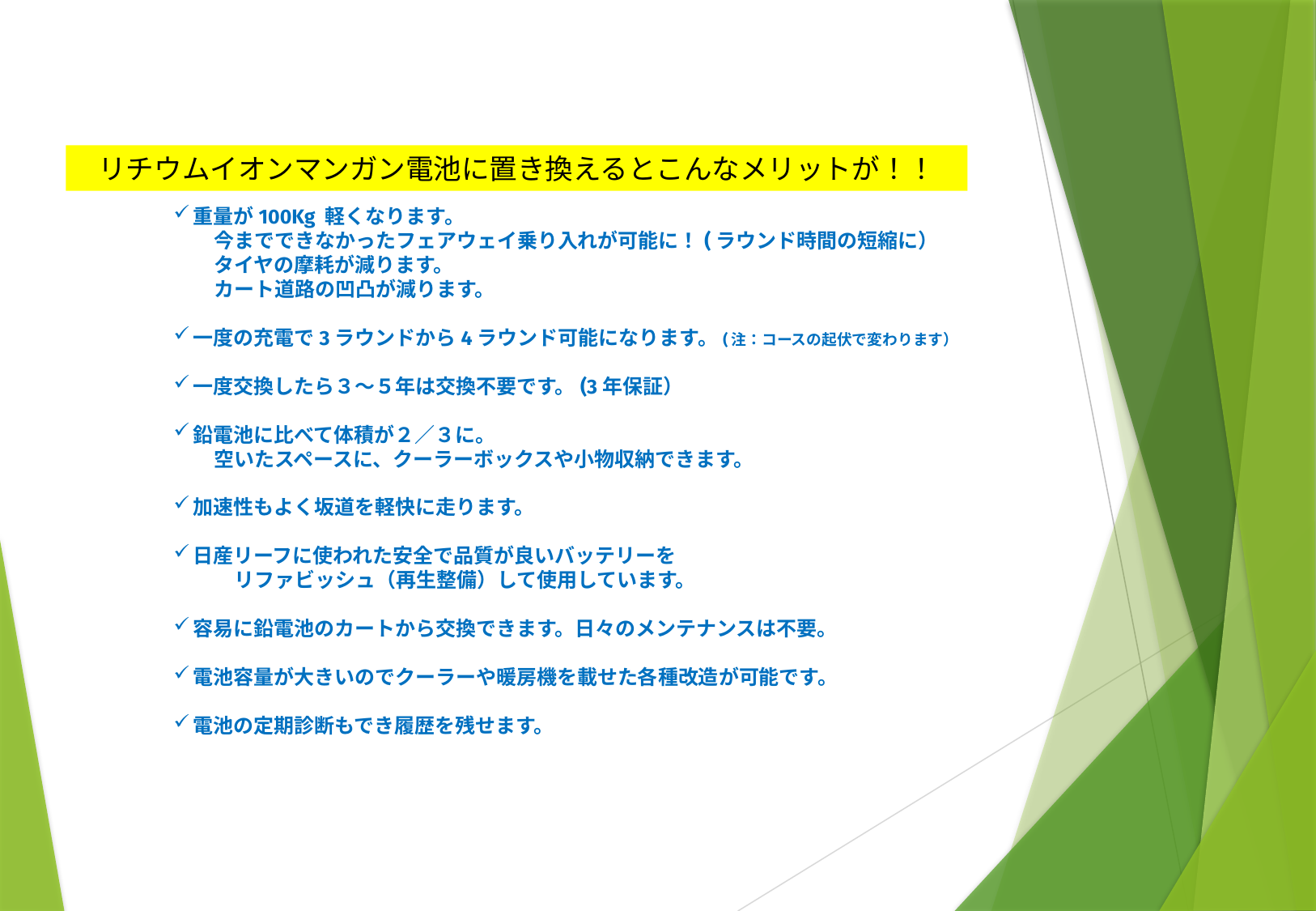

リチウムイオンマンガン電池に置き換えるとこんなメリットが！！
重量が100Kg 軽くなります。
　　今までできなかったフェアウェイ乗り入れが可能に！(ラウンド時間の短縮に）
　　タイヤの摩耗が減ります。
　　カート道路の凹凸が減ります。

一度の充電で3ラウンドから4ラウンド可能になります。(注：コースの起伏で変わります）

一度交換したら３～５年は交換不要です。(3年保証）

鉛電池に比べて体積が２／３に。
　　空いたスペースに、クーラーボックスや小物収納できます。

加速性もよく坂道を軽快に走ります。

日産リーフに使われた安全で品質が良いバッテリーを
　　　リファビッシュ（再生整備）して使用しています。

容易に鉛電池のカートから交換できます。日々のメンテナンスは不要。

電池容量が大きいのでクーラーや暖房機を載せた各種改造が可能です。

電池の定期診断もでき履歴を残せます。